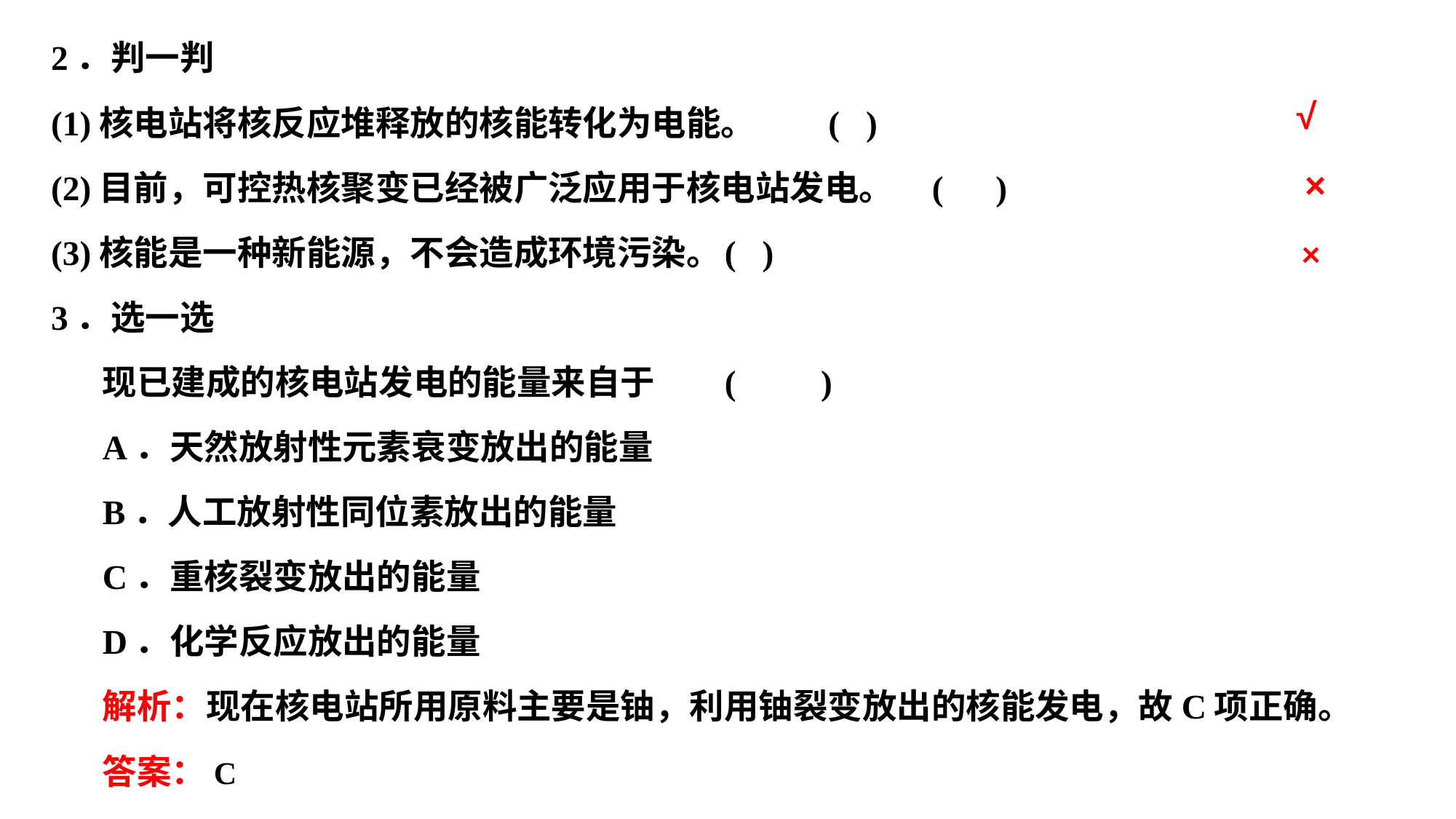

2．判一判
(1)核电站将核反应堆释放的核能转化为电能。	(   )
(2)目前，可控热核聚变已经被广泛应用于核电站发电。	(      )
(3)核能是一种新能源，不会造成环境污染。	(   )
3．选一选
现已建成的核电站发电的能量来自于			(　　)
A．天然放射性元素衰变放出的能量
B．人工放射性同位素放出的能量
C．重核裂变放出的能量
D．化学反应放出的能量
解析：现在核电站所用原料主要是铀，利用铀裂变放出的核能发电，故C项正确。
答案：C

√
×
×